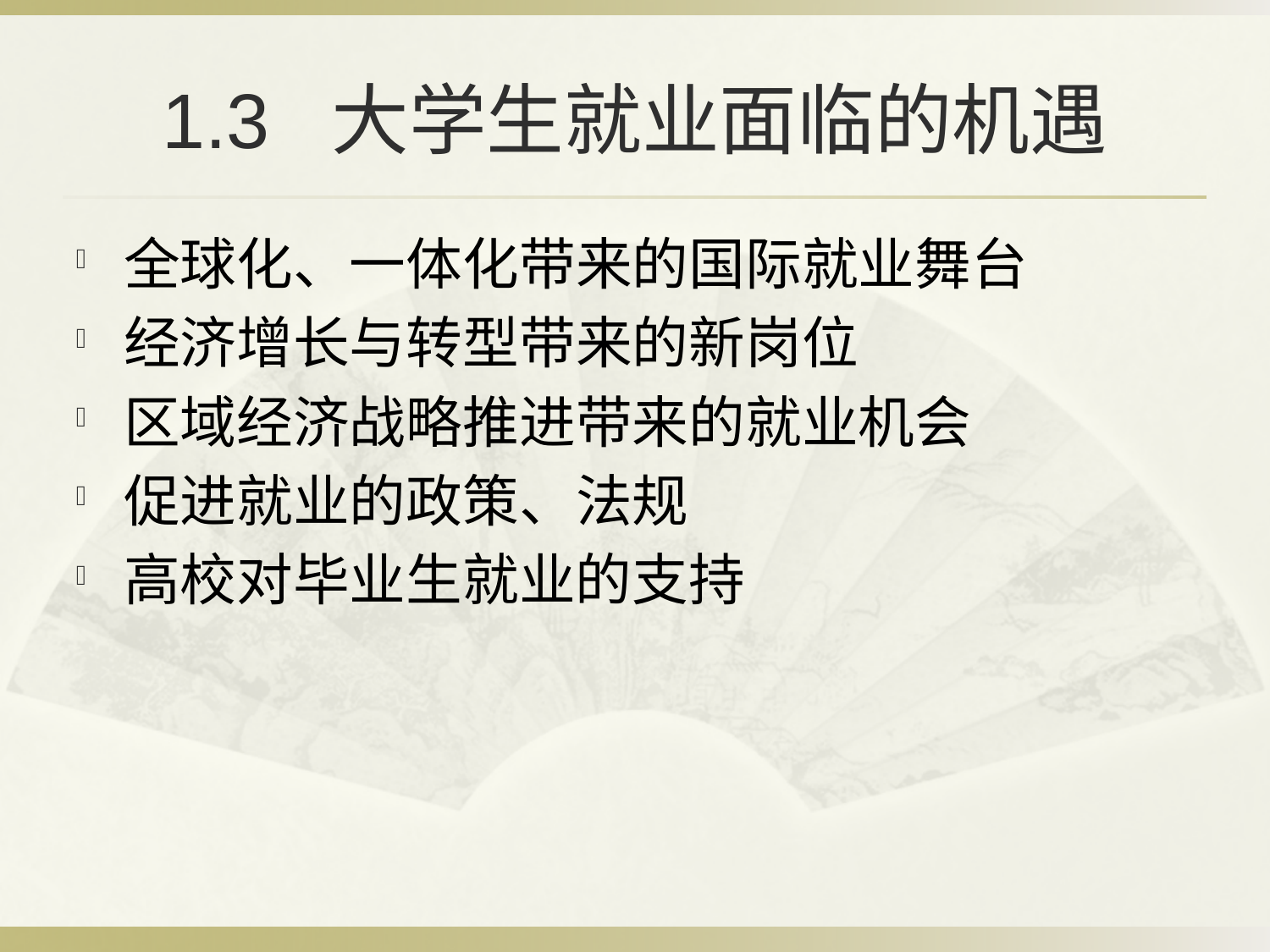

# 1.3  大学生就业面临的机遇
全球化、一体化带来的国际就业舞台
经济增长与转型带来的新岗位
区域经济战略推进带来的就业机会
促进就业的政策、法规
高校对毕业生就业的支持